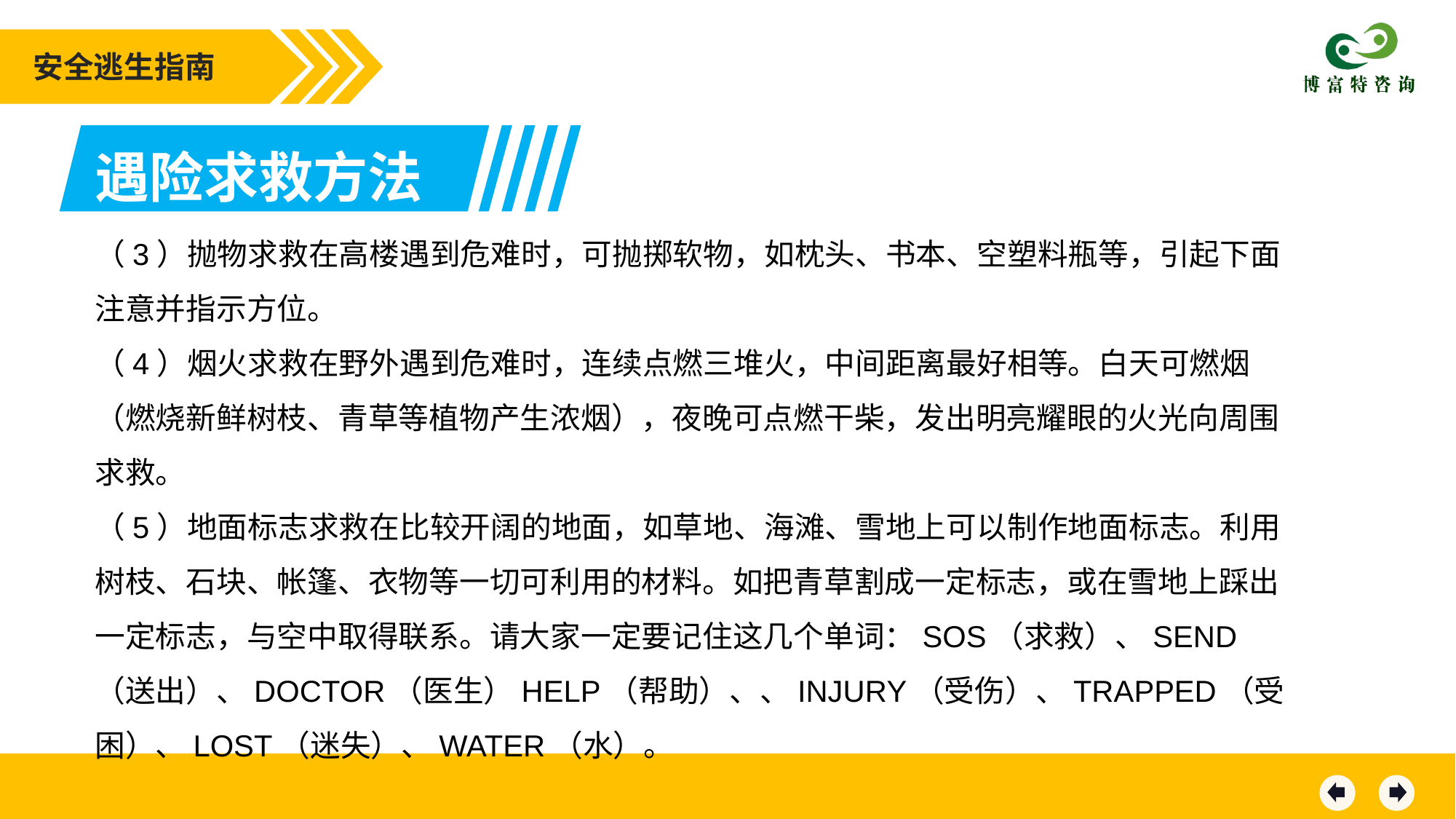

安全逃生指南
遇险求救方法

（3）抛物求救在高楼遇到危难时，可抛掷软物，如枕头、书本、空塑料瓶等，引起下面注意并指示方位。
（4）烟火求救在野外遇到危难时，连续点燃三堆火，中间距离最好相等。白天可燃烟（燃烧新鲜树枝、青草等植物产生浓烟），夜晚可点燃干柴，发出明亮耀眼的火光向周围求救。
（5）地面标志求救在比较开阔的地面，如草地、海滩、雪地上可以制作地面标志。利用树枝、石块、帐篷、衣物等一切可利用的材料。如把青草割成一定标志，或在雪地上踩出一定标志，与空中取得联系。请大家一定要记住这几个单词：SOS（求救）、SEND（送出）、DOCTOR（医生）HELP（帮助）、、INJURY（受伤）、TRAPPED（受困）、LOST（迷失）、WATER（水）。